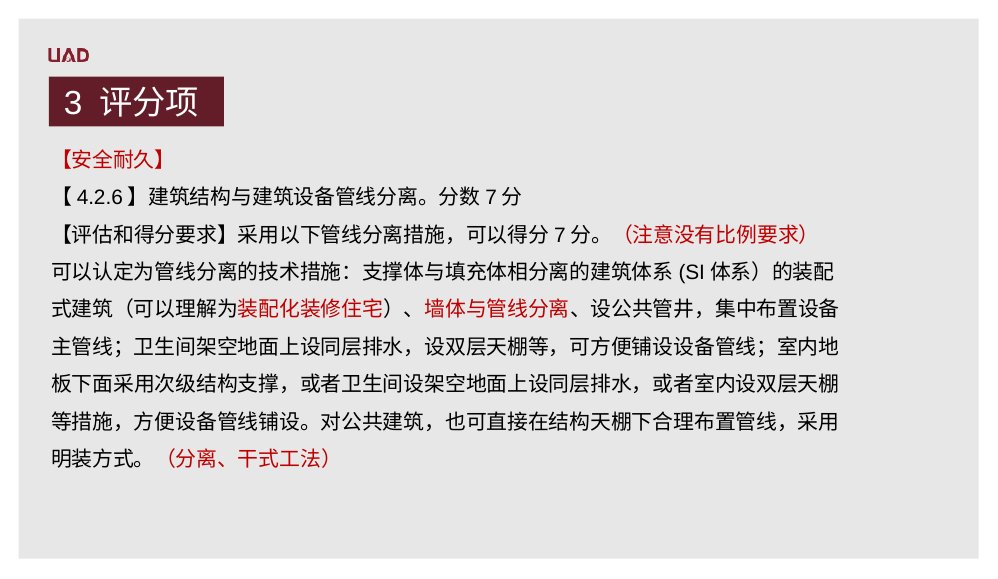

3 评分项
【安全耐久】
【4.2.6】建筑结构与建筑设备管线分离。分数7分
【评估和得分要求】采用以下管线分离措施，可以得分7分。（注意没有比例要求）
可以认定为管线分离的技术措施：支撑体与填充体相分离的建筑体系(SI体系）的装配式建筑（可以理解为装配化装修住宅）、墙体与管线分离、设公共管井，集中布置设备主管线；卫生间架空地面上设同层排水，设双层天棚等，可方便铺设设备管线；室内地板下面采用次级结构支撑，或者卫生间设架空地面上设同层排水，或者室内设双层天棚等措施，方便设备管线铺设。对公共建筑，也可直接在结构天棚下合理布置管线，采用明装方式。（分离、干式工法）